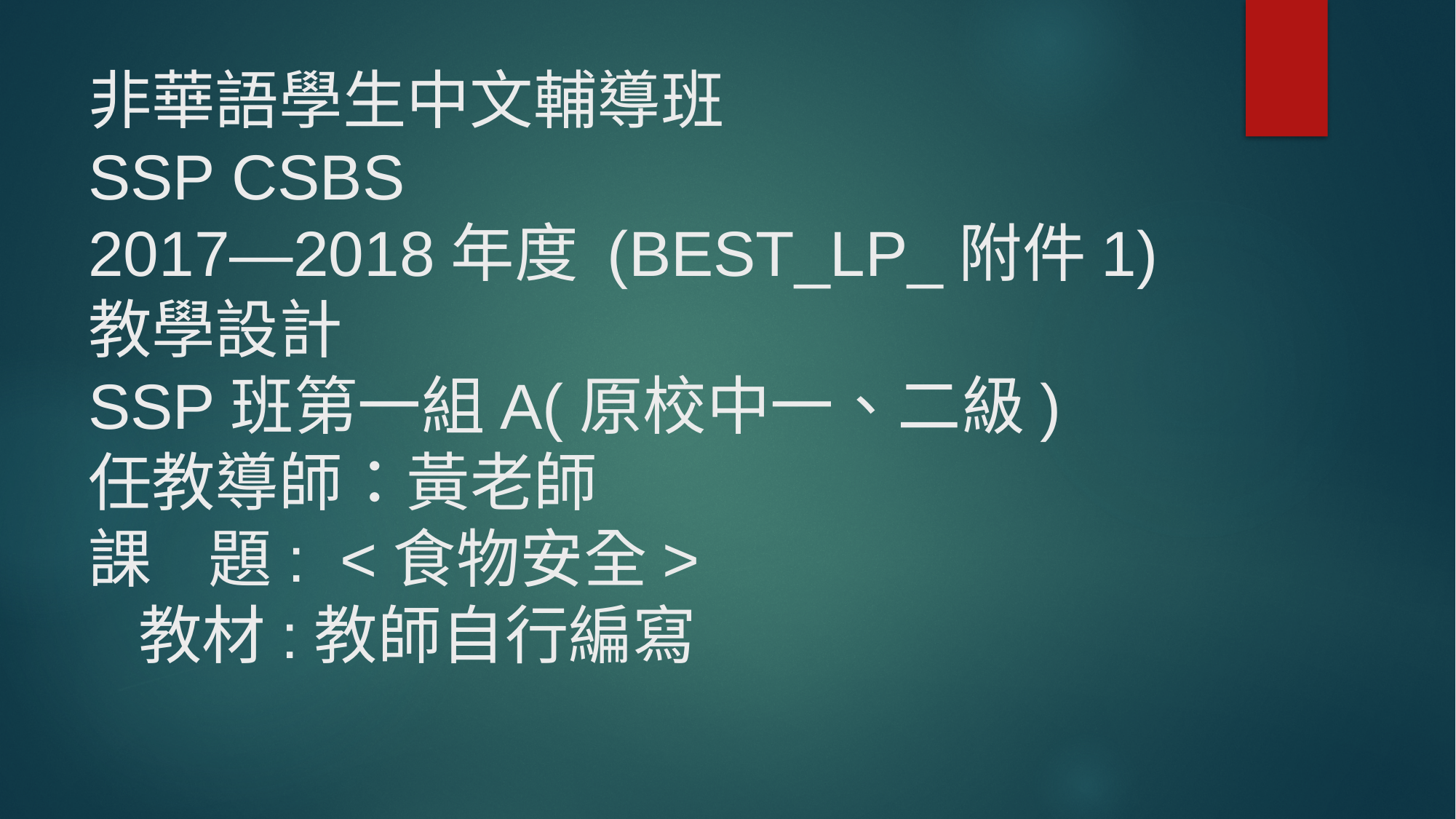

# 非華語學生中文輔導班 SSP CSBS 2017—2018年度 (BEST_LP_附件1) 教學設計 SSP班第一組A(原校中一、二級) 任教導師：黃老師 課    題:  <食物安全> 教材:教師自行編寫